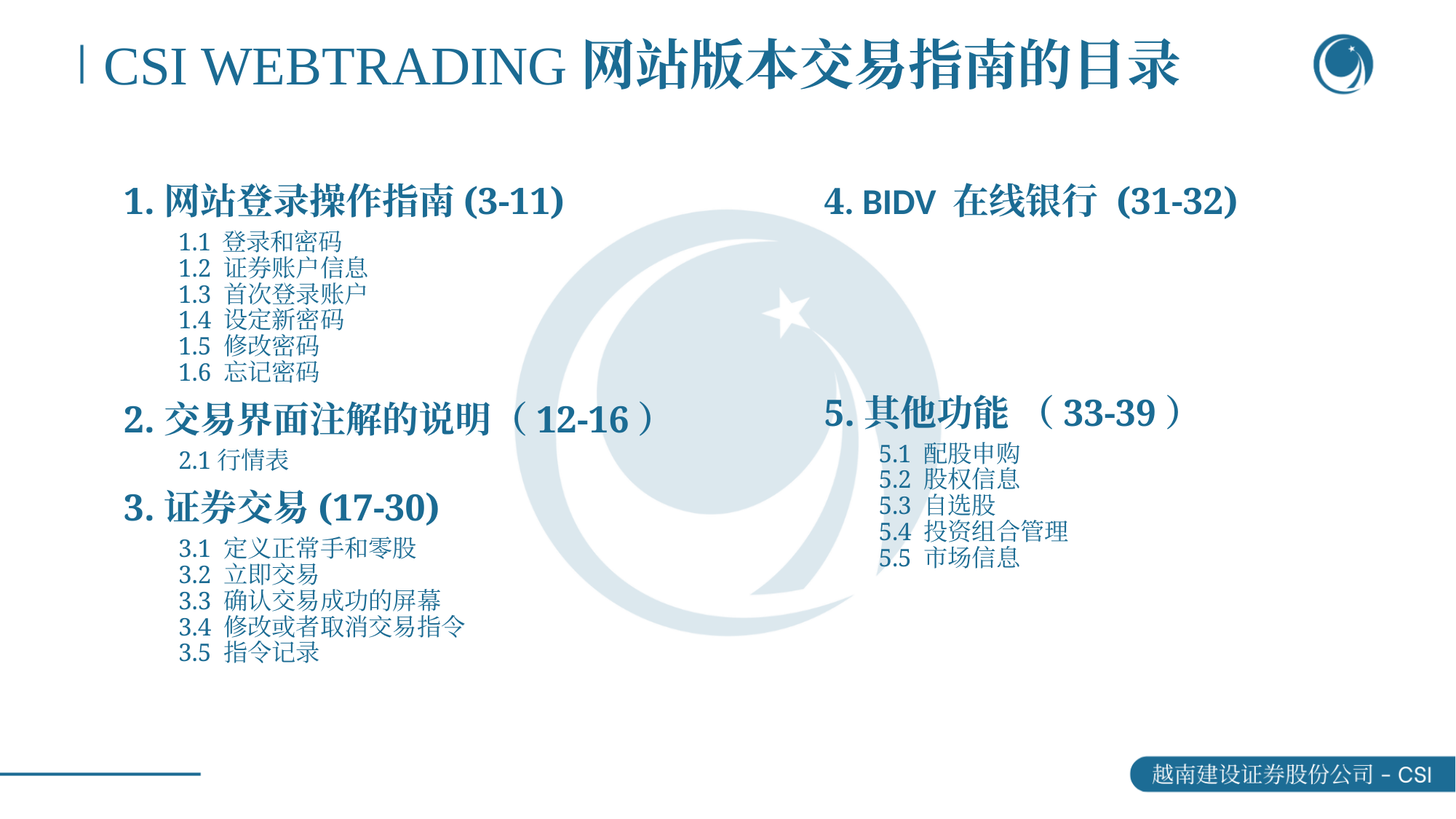

CSI WEBTRADING网站版本交易指南的目录
1.网站登录操作指南(3-11)
1.1 登录和密码
1.2 证券账户信息
1.3 首次登录账户
1.4 设定新密码
1.5 修改密码
1.6 忘记密码
2.交易界面注解的说明（12-16）
2.1行情表
3.证券交易(17-30)
3.1 定义正常手和零股
3.2 立即交易
3.3 确认交易成功的屏幕
3.4 修改或者取消交易指令
3.5 指令记录
4. BIDV 在线银行 (31-32)
5.其他功能 （33-39）
5.1 配股申购
5.2 股权信息
5.3 自选股
5.4 投资组合管理
5.5 市场信息

2